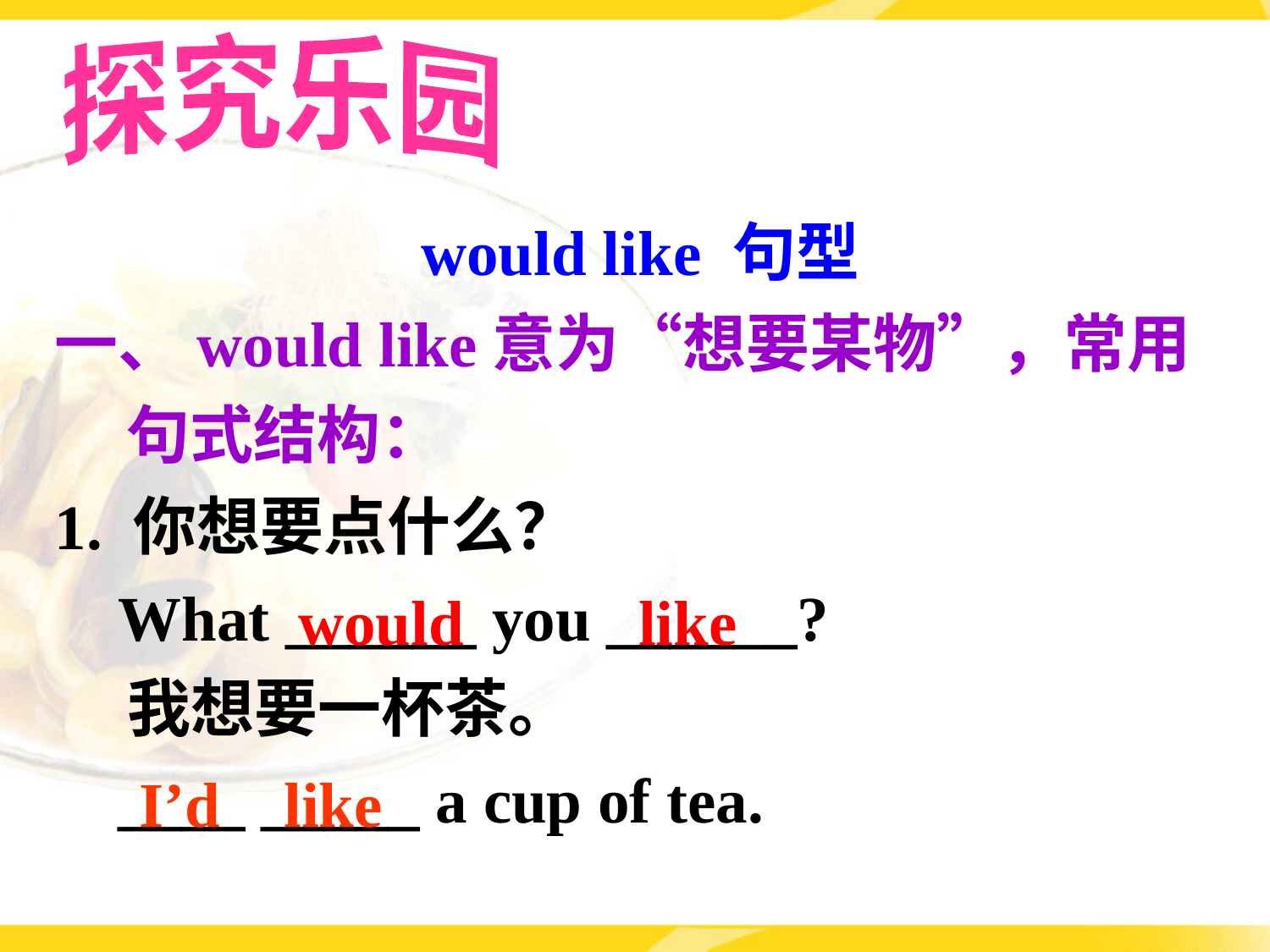

探究乐园
would like 句型
一、would like意为“想要某物”，常用句式结构：
1. 你想要点什么？
    What ______ you ______?
    我想要一杯茶。
    ____ _____ a cup of tea.
would           like
I’d    like